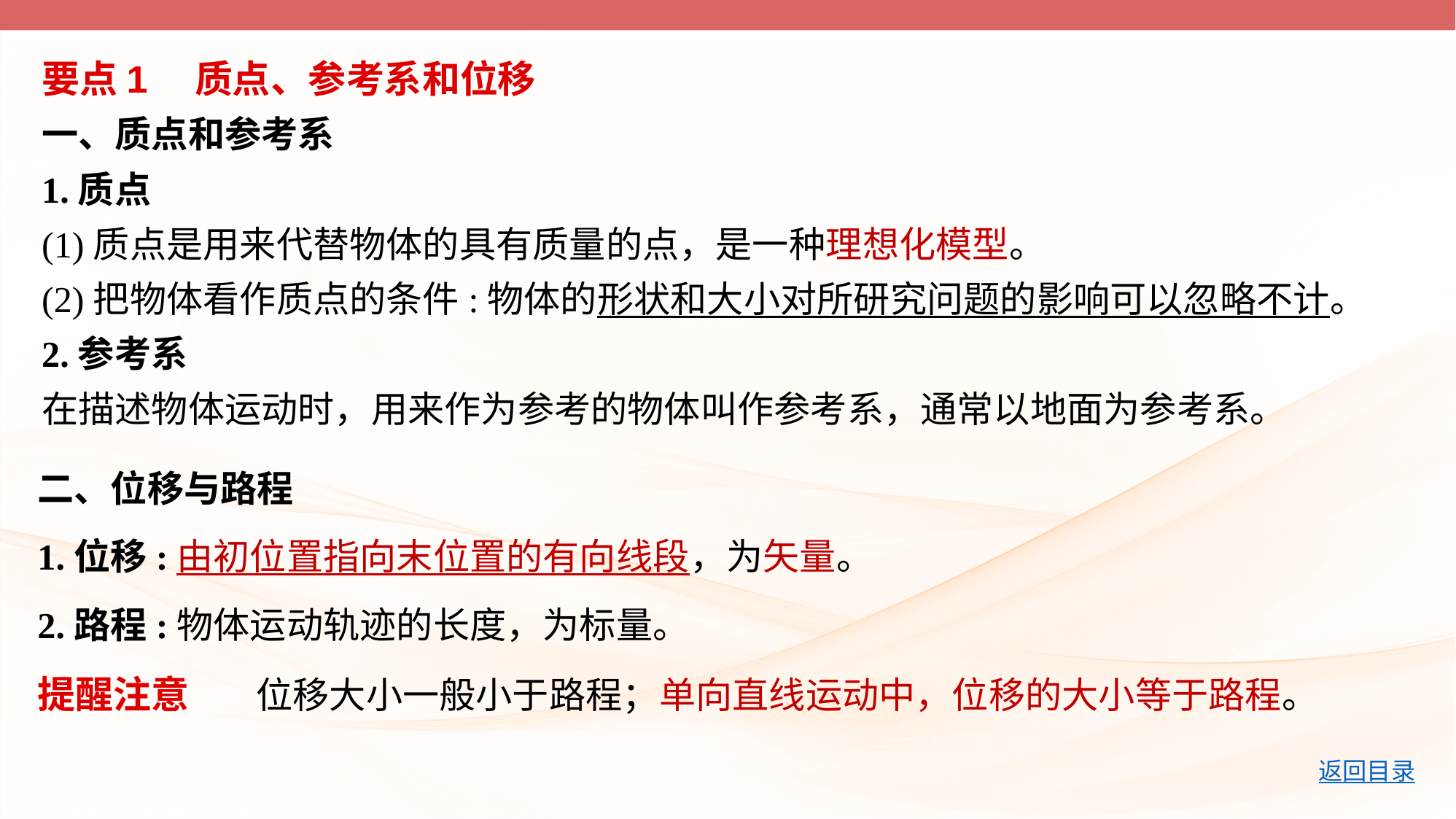

要点1　质点、参考系和位移
一、质点和参考系
1.质点
(1)质点是用来代替物体的具有质量的点，是一种理想化模型。
(2)把物体看作质点的条件:物体的形状和大小对所研究问题的影响可以忽略不计。
2.参考系
在描述物体运动时，用来作为参考的物体叫作参考系，通常以地面为参考系。
二、位移与路程
1.位移:由初位置指向末位置的有向线段，为矢量。
2.路程:物体运动轨迹的长度，为标量。
提醒注意	位移大小一般小于路程；单向直线运动中，位移的大小等于路程。